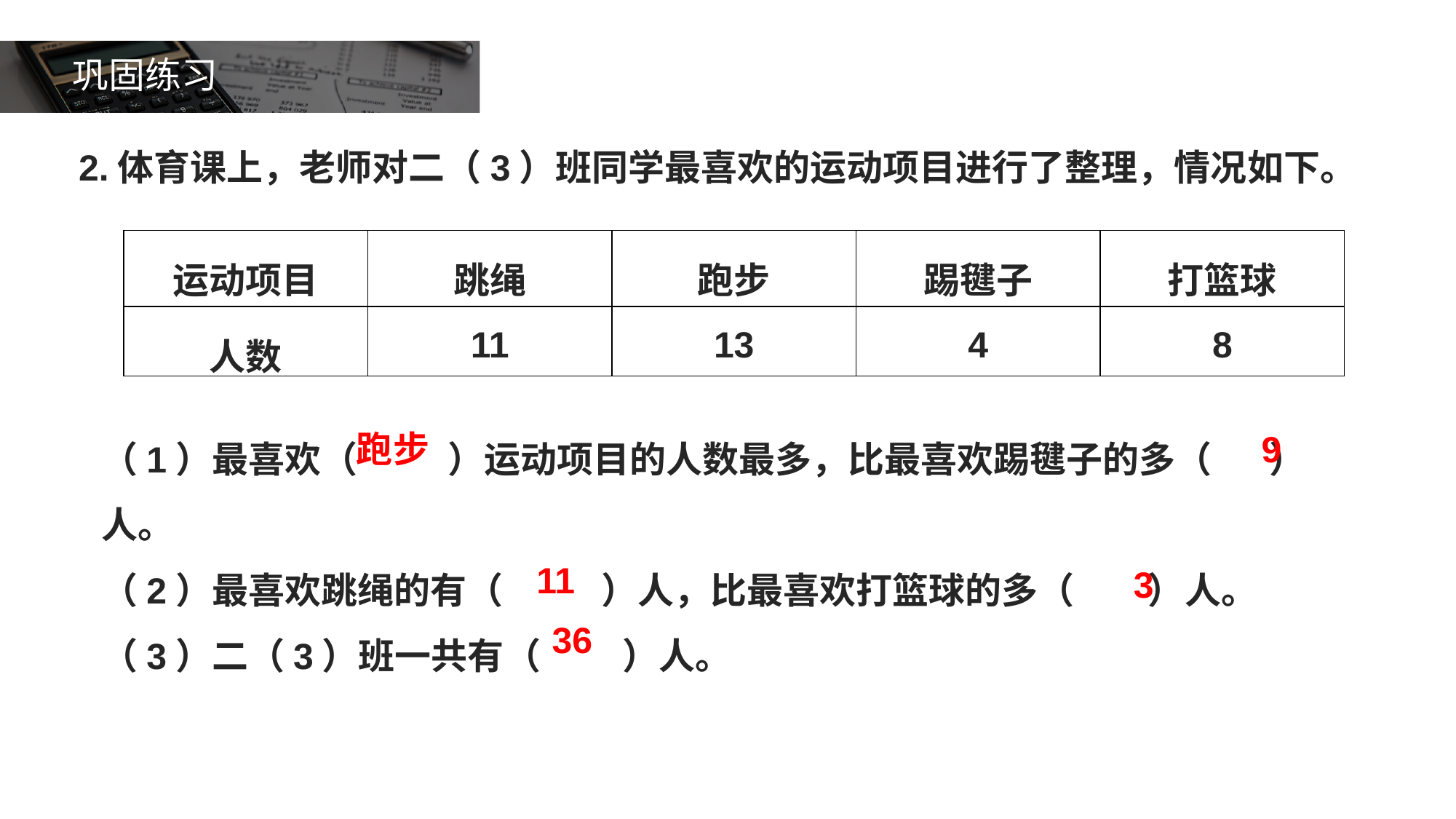

巩固练习
2.体育课上，老师对二（3）班同学最喜欢的运动项目进行了整理，情况如下。
| 运动项目 | 跳绳 | 跑步 | 踢毽子 | 打篮球 |
| --- | --- | --- | --- | --- |
| 人数 | 11 | 13 | 4 | 8 |
（1）最喜欢（           ）运动项目的人数最多，比最喜欢踢毽子的多（       ）人。
（2）最喜欢跳绳的有（            ）人，比最喜欢打篮球的多（         ）人。
（3）二（3）班一共有（          ）人。
跑步
9
11
3
36